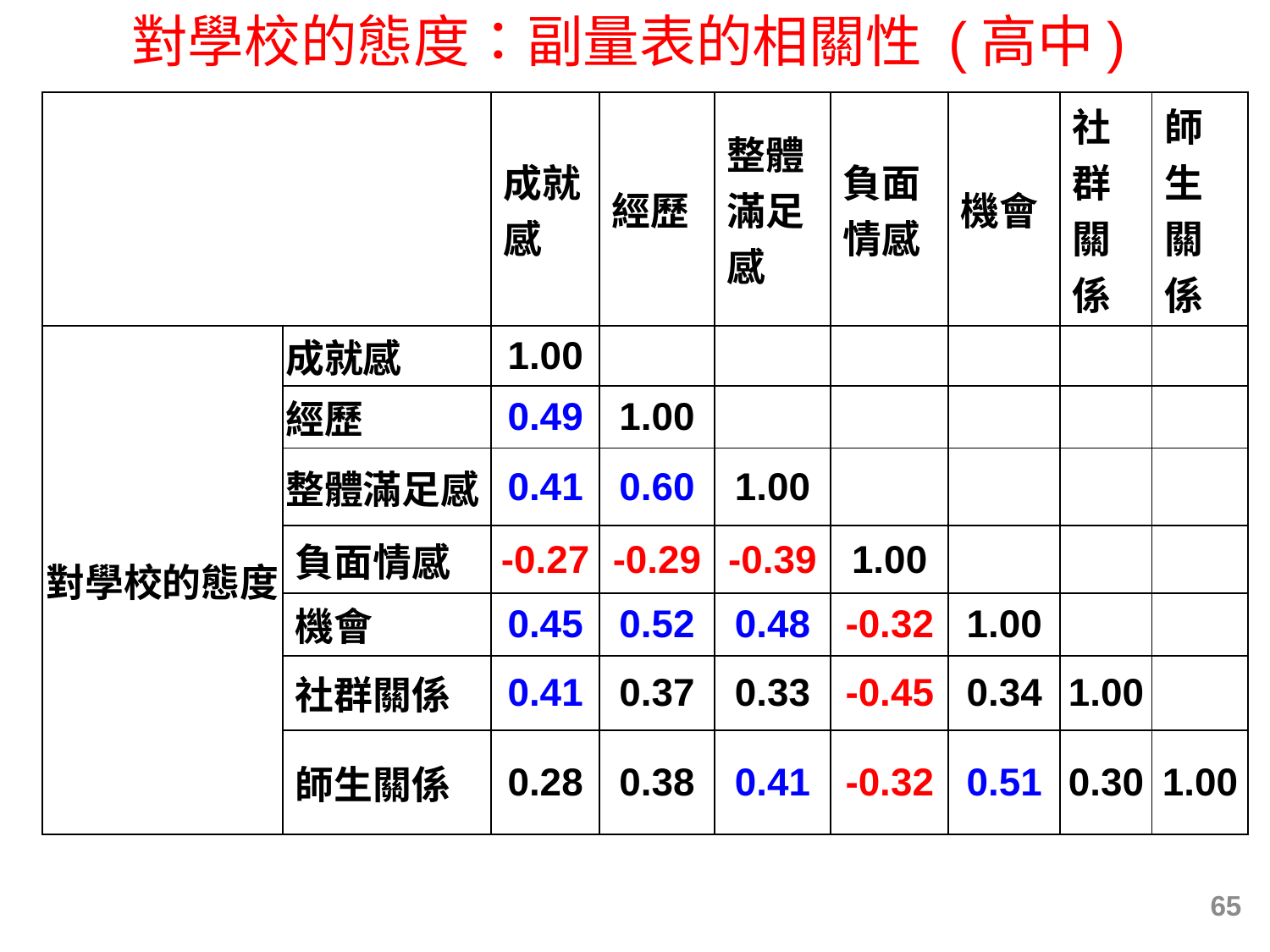

對學校的態度：副量表的相關性 (高中)
|  |  | 成就感 | 經歷 | 整體滿足感 | 負面情感 | 機會 | 社群關係 | 師生關係 |
| --- | --- | --- | --- | --- | --- | --- | --- | --- |
| 對學校的態度 | 成就感 | 1.00 |  |  |  |  |  |  |
|  | 經歷 | 0.49 | 1.00 |  |  |  |  |  |
|  | 整體滿足感 | 0.41 | 0.60 | 1.00 |  |  |  |  |
|  | 負面情感 | -0.27 | -0.29 | -0.39 | 1.00 |  |  |  |
|  | 機會 | 0.45 | 0.52 | 0.48 | -0.32 | 1.00 |  |  |
|  | 社群關係 | 0.41 | 0.37 | 0.33 | -0.45 | 0.34 | 1.00 |  |
|  | 師生關係 | 0.28 | 0.38 | 0.41 | -0.32 | 0.51 | 0.30 | 1.00 |
65